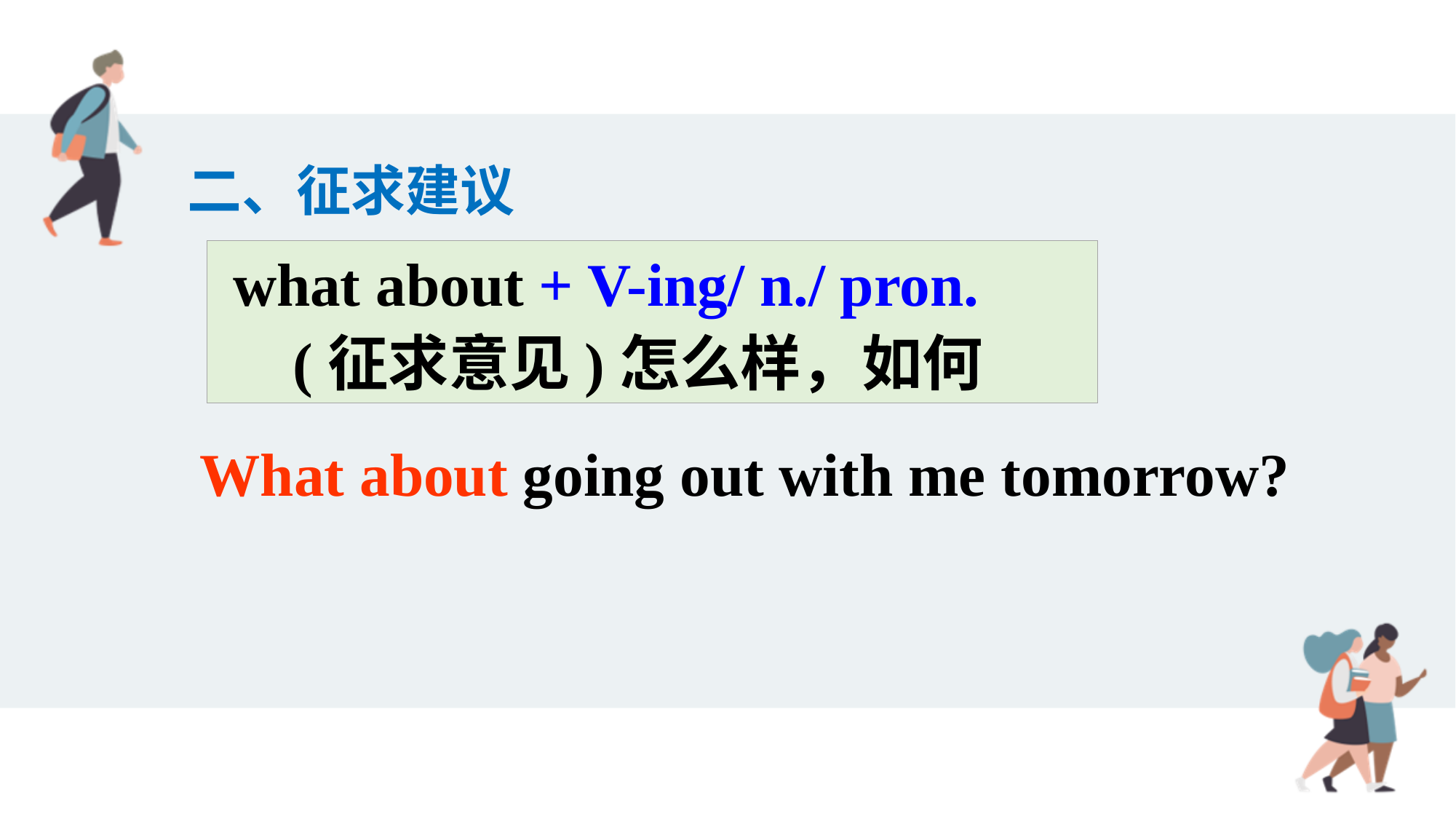

二、征求建议
 what about + V-ing/ n./ pron.
     (征求意见)怎么样，如何
What about going out with me tomorrow?